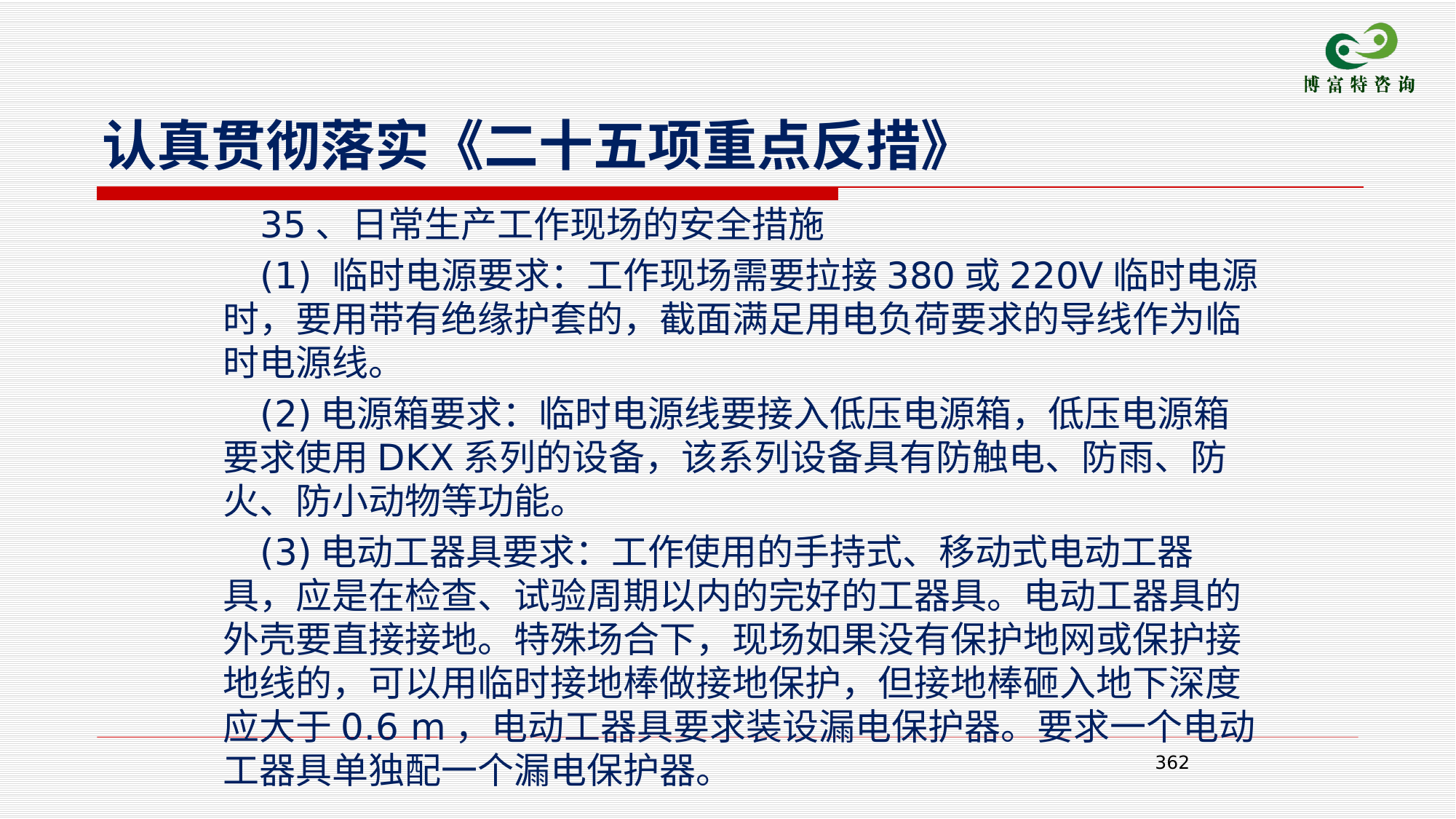

认真贯彻落实《二十五项重点反措》
        35、日常生产工作现场的安全措施
        (1) 临时电源要求：工作现场需要拉接380或220V临时电源时，要用带有绝缘护套的，截面满足用电负荷要求的导线作为临时电源线。
        (2)电源箱要求：临时电源线要接入低压电源箱，低压电源箱要求使用DKX系列的设备，该系列设备具有防触电、防雨、防火、防小动物等功能。
        (3)电动工器具要求：工作使用的手持式、移动式电动工器具，应是在检查、试验周期以内的完好的工器具。电动工器具的外壳要直接接地。特殊场合下，现场如果没有保护地网或保护接地线的，可以用临时接地棒做接地保护，但接地棒砸入地下深度应大于0.6 m，电动工器具要求装设漏电保护器。要求一个电动工器具单独配一个漏电保护器。

362